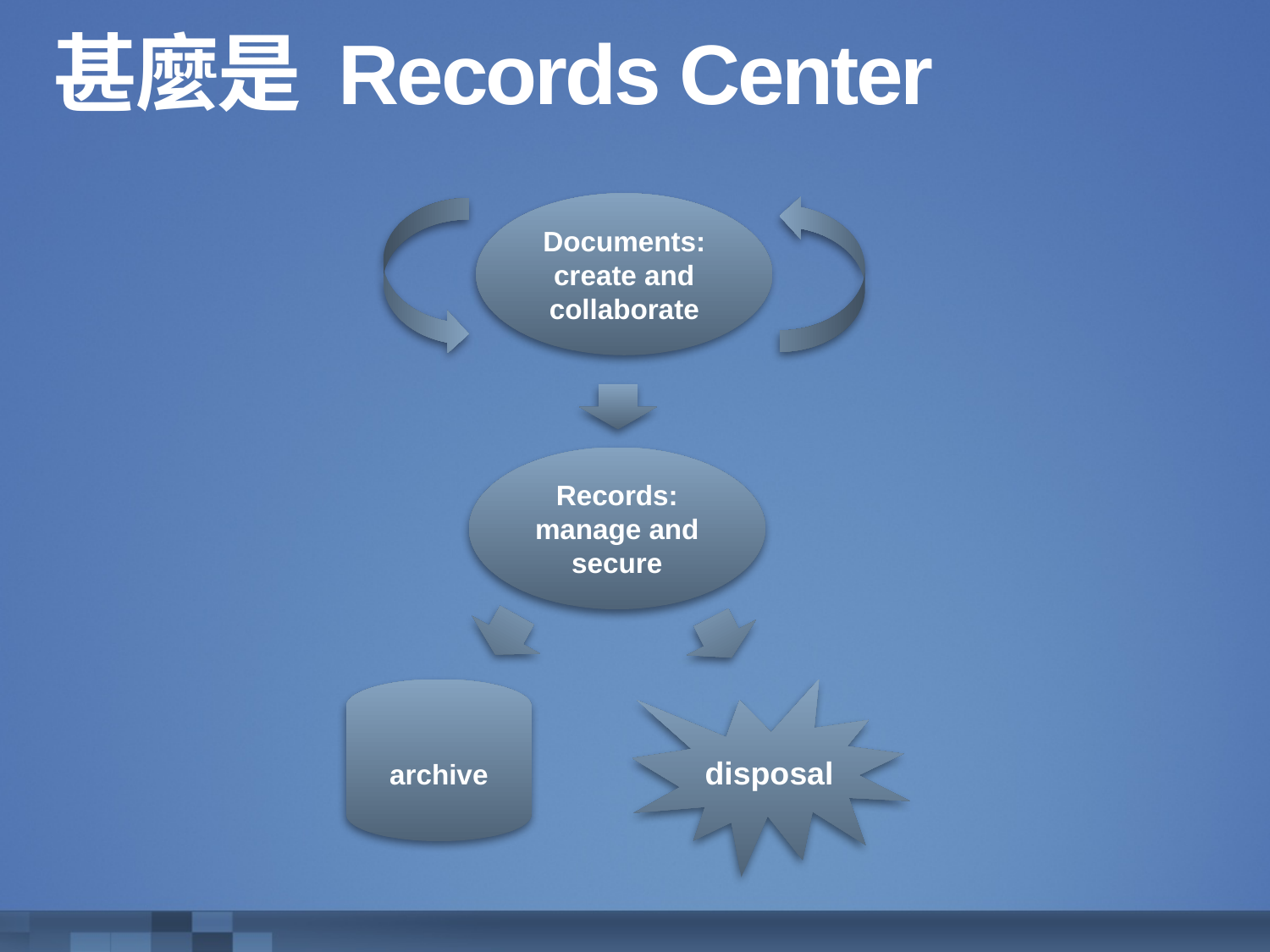

# 甚麼是 Records Center
Documents:
create and collaborate

Records:
manage and secure

archive
disposal